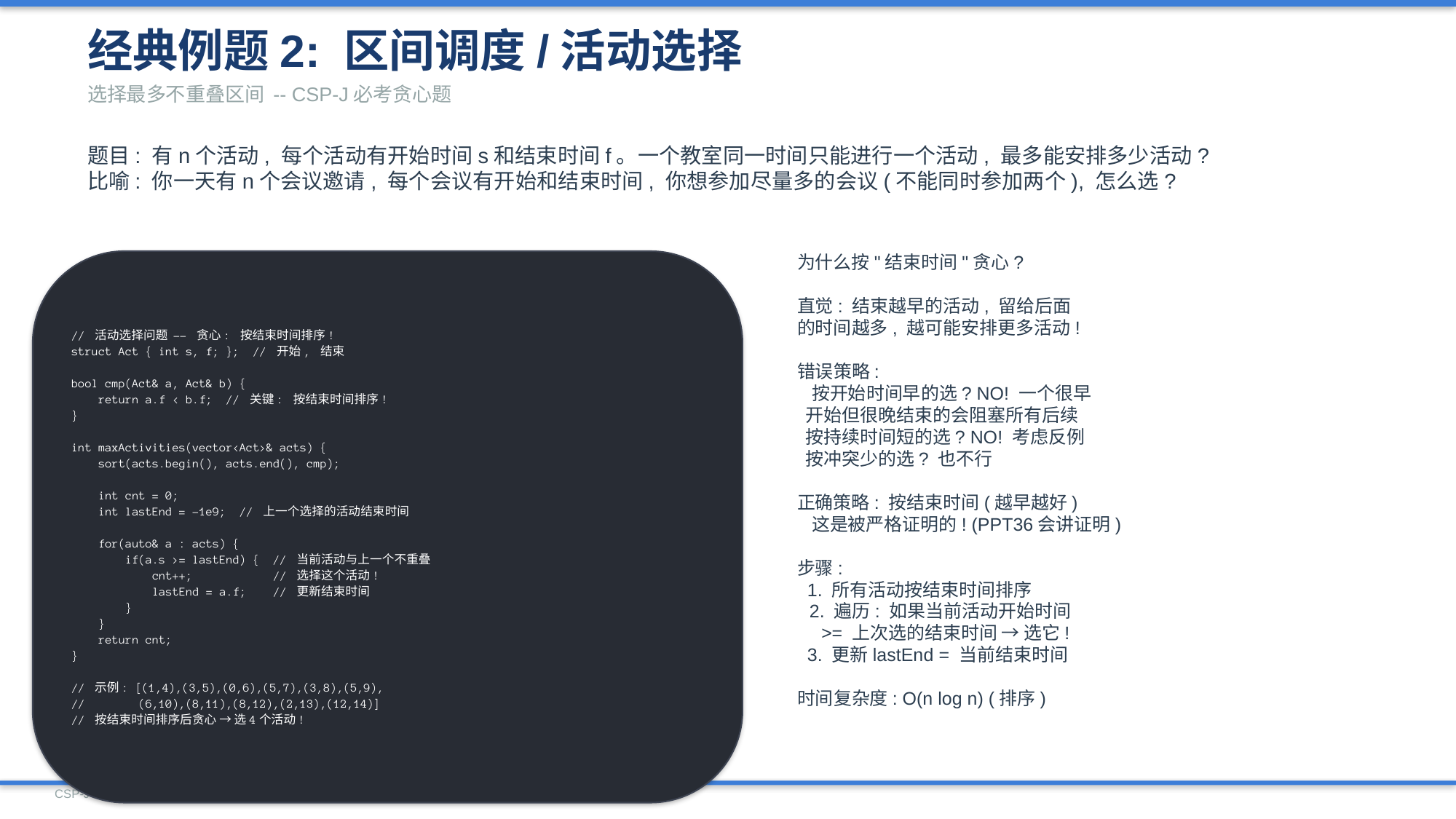

经典例题2: 区间调度/活动选择
选择最多不重叠区间 -- CSP-J必考贪心题
题目: 有n个活动, 每个活动有开始时间s和结束时间f。一个教室同一时间只能进行一个活动, 最多能安排多少活动?
比喻: 你一天有n个会议邀请, 每个会议有开始和结束时间, 你想参加尽量多的会议(不能同时参加两个), 怎么选?
// 活动选择问题 -- 贪心: 按结束时间排序!
struct Act { int s, f; };  // 开始, 结束

bool cmp(Act& a, Act& b) {
    return a.f < b.f;  // 关键: 按结束时间排序!
}

int maxActivities(vector<Act>& acts) {
    sort(acts.begin(), acts.end(), cmp);

    int cnt = 0;
    int lastEnd = -1e9;  // 上一个选择的活动结束时间

    for(auto& a : acts) {
        if(a.s >= lastEnd) {  // 当前活动与上一个不重叠
            cnt++;            // 选择这个活动!
            lastEnd = a.f;    // 更新结束时间
        }
    }
    return cnt;
}

// 示例: [(1,4),(3,5),(0,6),(5,7),(3,8),(5,9),
//        (6,10),(8,11),(8,12),(2,13),(12,14)]
// 按结束时间排序后贪心 → 选4个活动!
为什么按"结束时间"贪心?
直觉: 结束越早的活动, 留给后面
的时间越多, 越可能安排更多活动!
错误策略:
  按开始时间早的选? NO! 一个很早
  开始但很晚结束的会阻塞所有后续
  按持续时间短的选? NO! 考虑反例
  按冲突少的选? 也不行
正确策略: 按结束时间(越早越好)
  这是被严格证明的! (PPT36会讲证明)
步骤:
  1. 所有活动按结束时间排序
  2. 遍历: 如果当前活动开始时间
     >= 上次选的结束时间 → 选它!
  3. 更新lastEnd = 当前结束时间
时间复杂度: O(n log n) (排序)

CSP-J 入门级  |  PPT 35